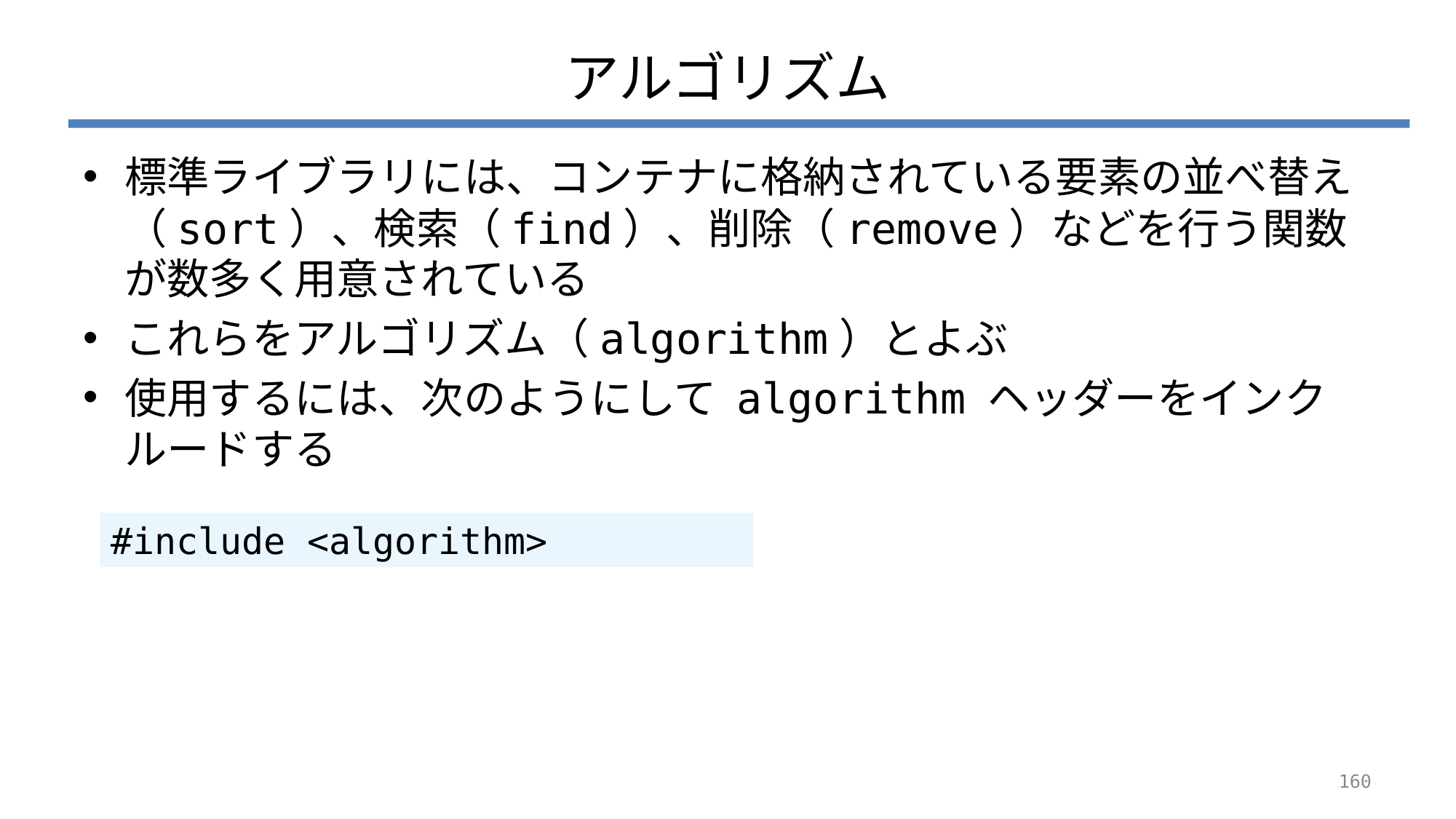

# アルゴリズム
標準ライブラリには、コンテナに格納されている要素の並べ替え（sort）、検索（find）、削除（remove）などを行う関数が数多く用意されている
これらをアルゴリズム（algorithm）とよぶ
使用するには、次のようにして algorithm ヘッダーをインクルードする
#include <algorithm>
160